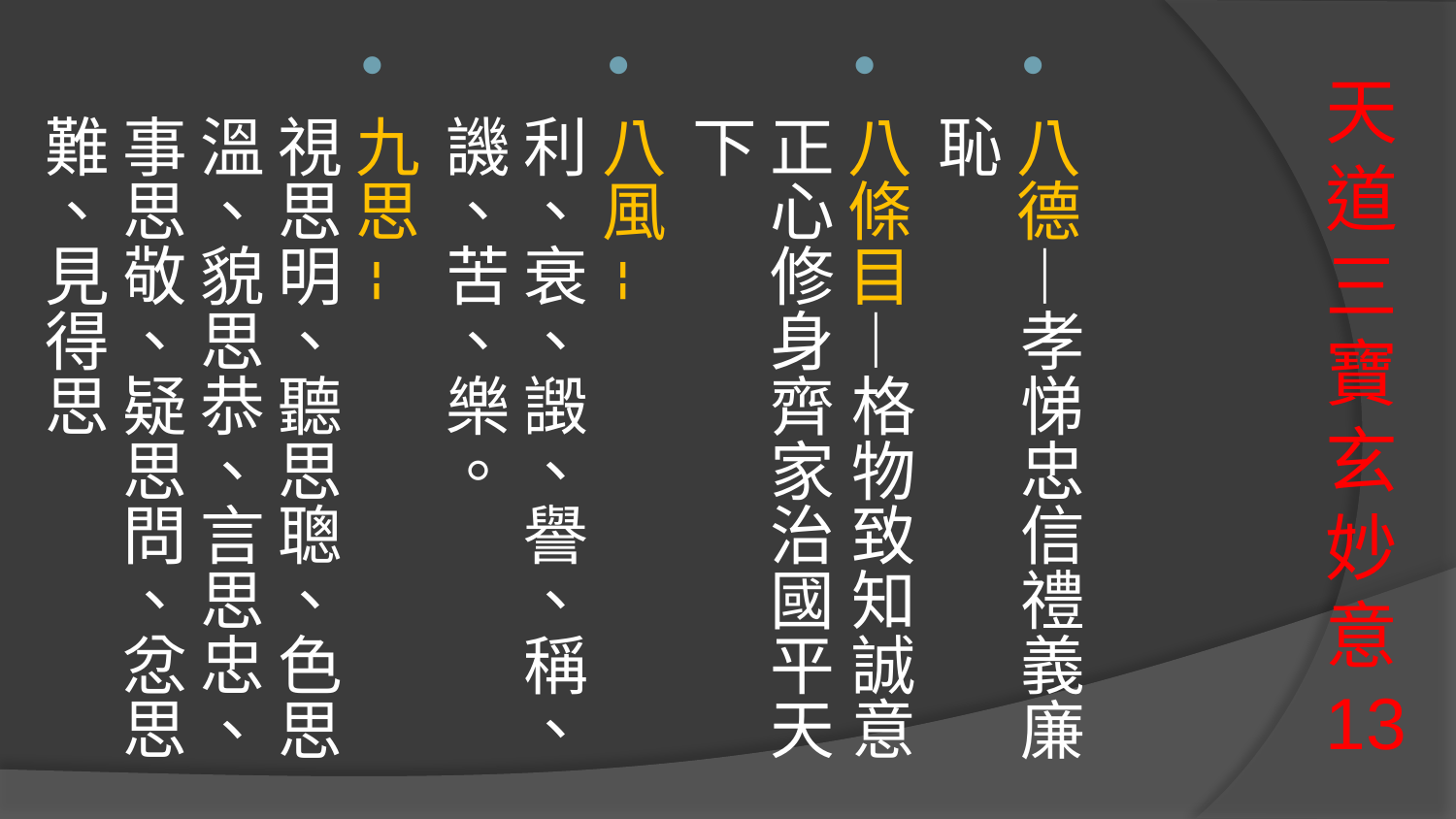

八德—孝悌忠信禮義廉恥
八條目—格物致知誠意正心修身齊家治國平天下
八風--
利、衰、譭、譽、稱、譏、苦、樂。
九思--
視思明、聽思聰、色思溫、貌思恭、言思忠、事思敬、疑思問、忿思難、見得思
# 天道三寶玄妙意13